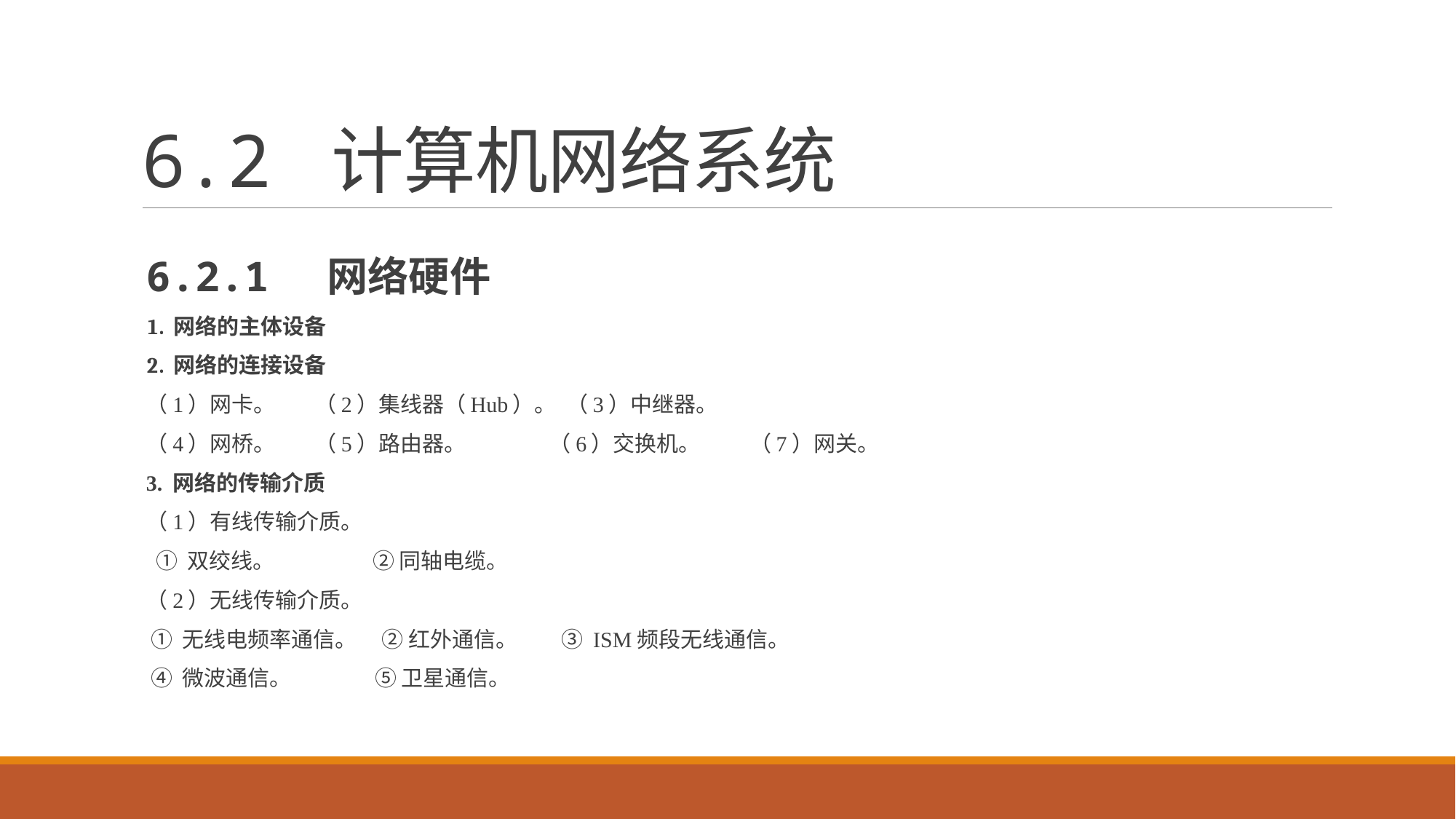

# 6.2 计算机网络系统
6.2.1  网络硬件
1. 网络的主体设备
2. 网络的连接设备
（1）网卡。        （2）集线器（Hub）。  （3）中继器。
（4）网桥。        （5）路由器。                 （6）交换机。          （7）网关。
3. 网络的传输介质
（1）有线传输介质。
  ① 双绞线。                    ② 同轴电缆。
（2）无线传输介质。
 ① 无线电频率通信。     ② 红外通信。         ③ ISM频段无线通信。
 ④ 微波通信。                 ⑤ 卫星通信。